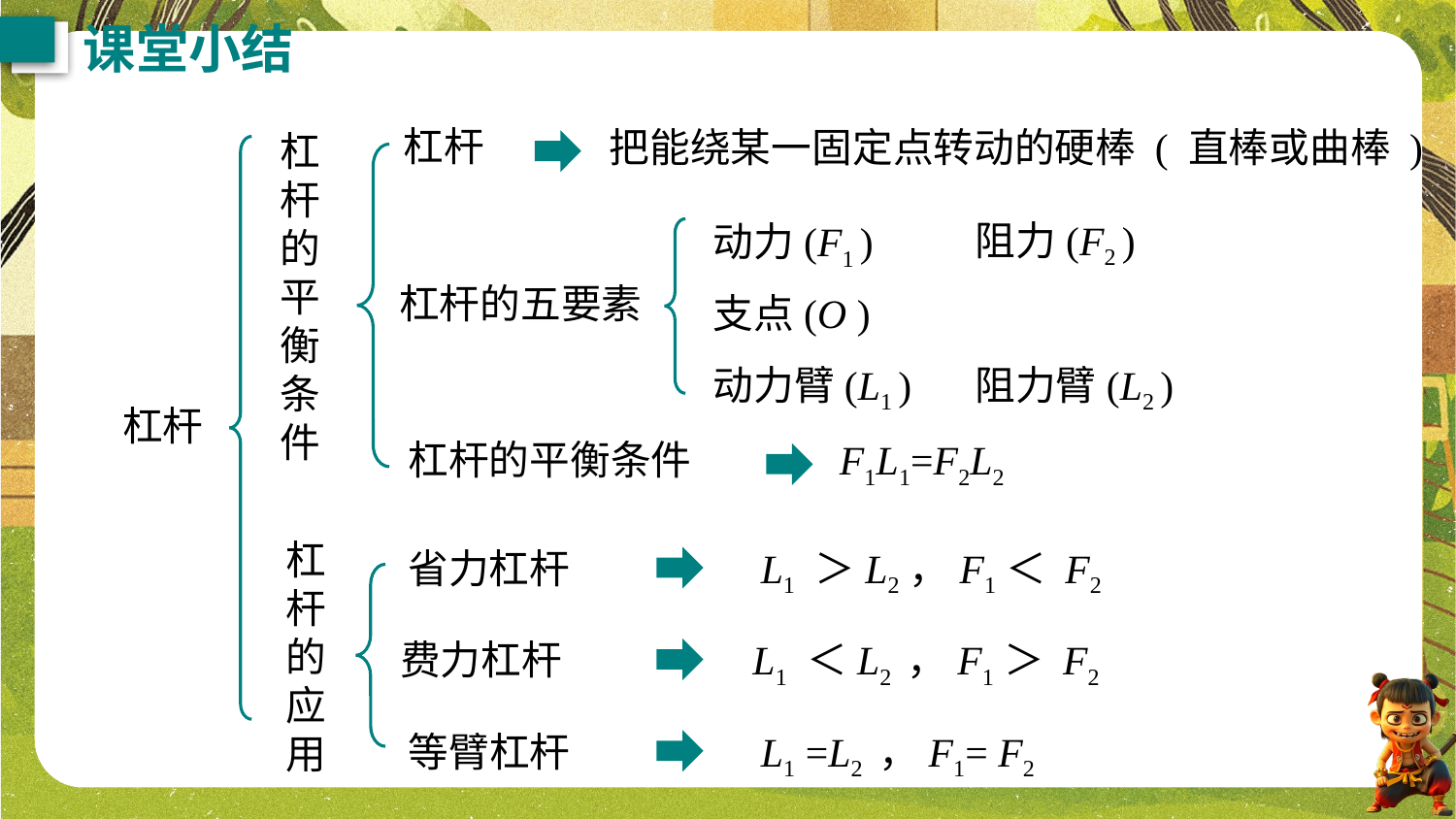

课堂小结

杠杆
把能绕某一固定点转动的硬棒 ( 直棒或曲棒 )
杠杆的平衡条件

阻力(F2 )
动力(F1 )

支点(O )
动力臂(L1 )
阻力臂(L2 )
杠杆的五要素
杠杆
杠杆的平衡条件
F1L1=F2L2

杠杆的应用
省力杠杆
L1 ＞L2，F1＜ F2

费力杠杆
L1 ＜L2 ，F1＞ F2

等臂杠杆
L1 =L2 ，F1= F2